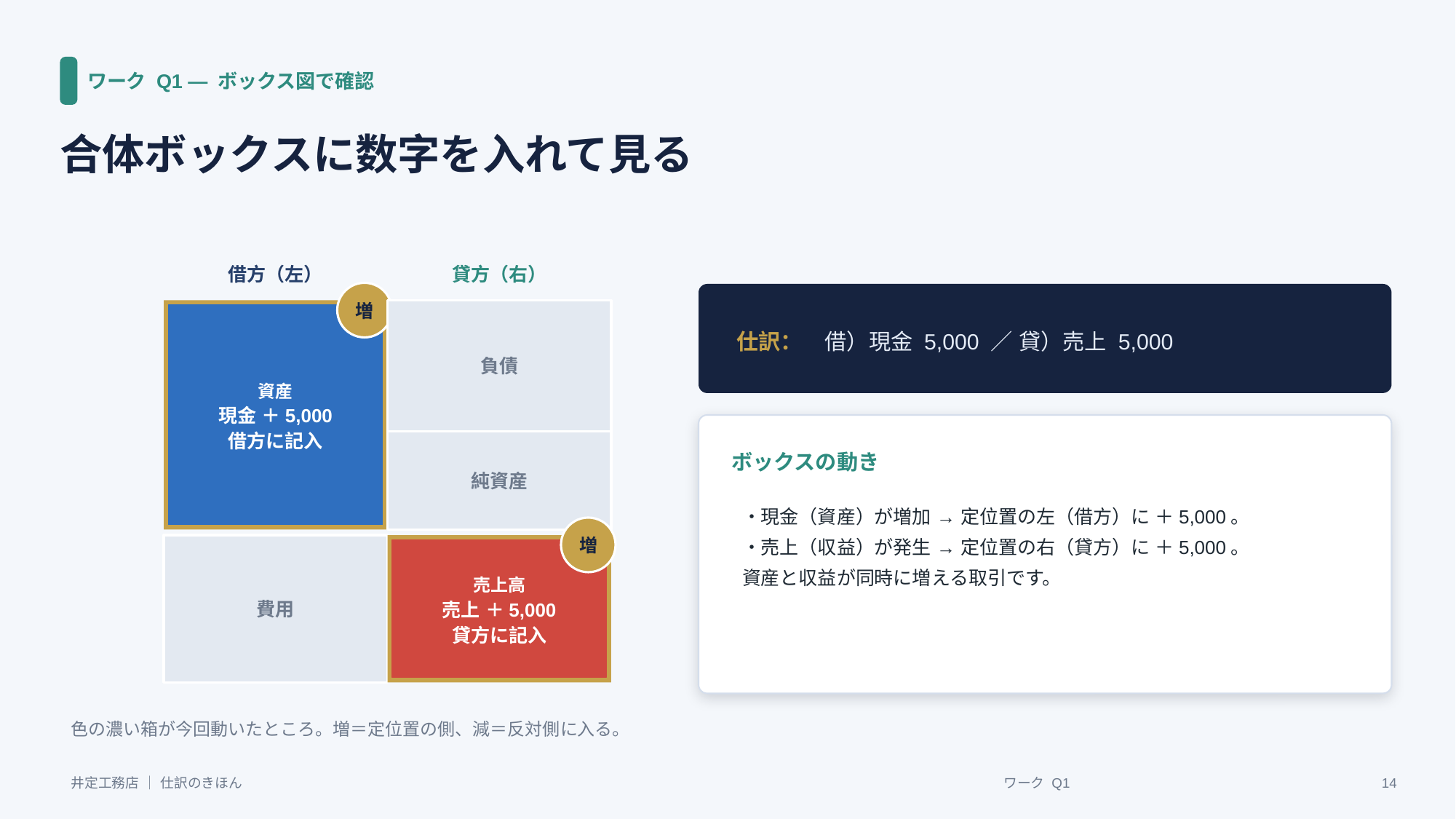

ワーク Q1 ― ボックス図で確認
合体ボックスに数字を入れて見る
借方（左）
貸方（右）

増

仕訳：　借）現金 5,000 ／ 貸）売上 5,000

資産
現金 ＋5,000
借方に記入

負債

純資産
ボックスの動き
・現金（資産）が増加 → 定位置の左（借方）に ＋5,000。
・売上（収益）が発生 → 定位置の右（貸方）に ＋5,000。
資産と収益が同時に増える取引です。

増

費用

売上高
売上 ＋5,000
貸方に記入

色の濃い箱が今回動いたところ。増＝定位置の側、減＝反対側に入る。
井定工務店 ｜ 仕訳のきほん
ワーク Q1
14